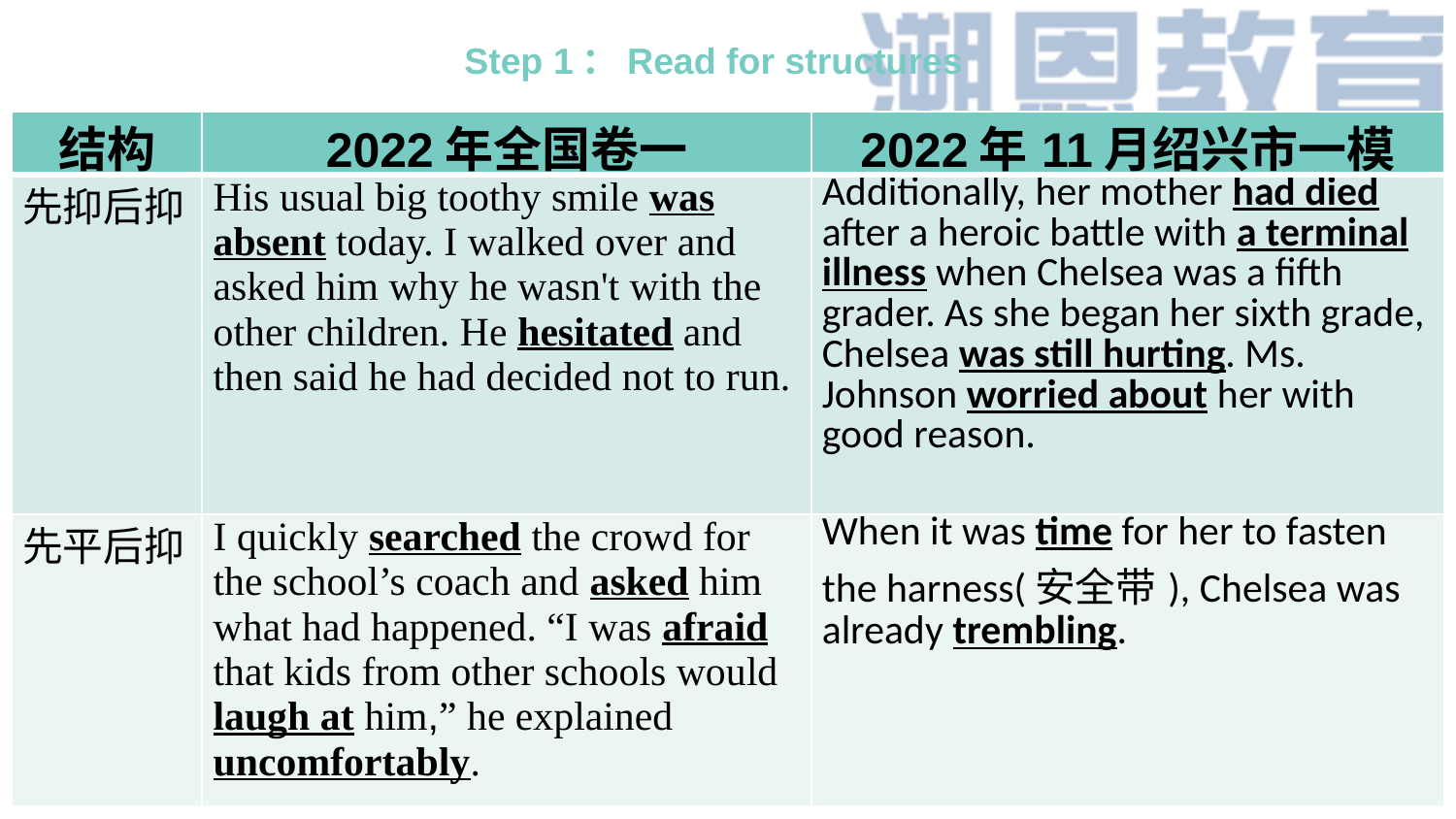

Step 1：Read for structures
| 结构 | 2022年全国卷一 | 2022年11月绍兴市一模 |
| --- | --- | --- |
| 先抑后抑 | His usual big toothy smile was absent today. I walked over and asked him why he wasn't with the other children. He hesitated and then said he had decided not to run. | Additionally, her mother had died after a heroic battle with a terminal illness when Chelsea was a fifth grader. As she began her sixth grade, Chelsea was still hurting. Ms. Johnson worried about her with good reason. |
| 先平后抑 | I quickly searched the crowd for the school’s coach and asked him what had happened. “I was afraid that kids from other schools would laugh at him,” he explained uncomfortably. | When it was time for her to fasten the harness(安全带), Chelsea was already trembling. |